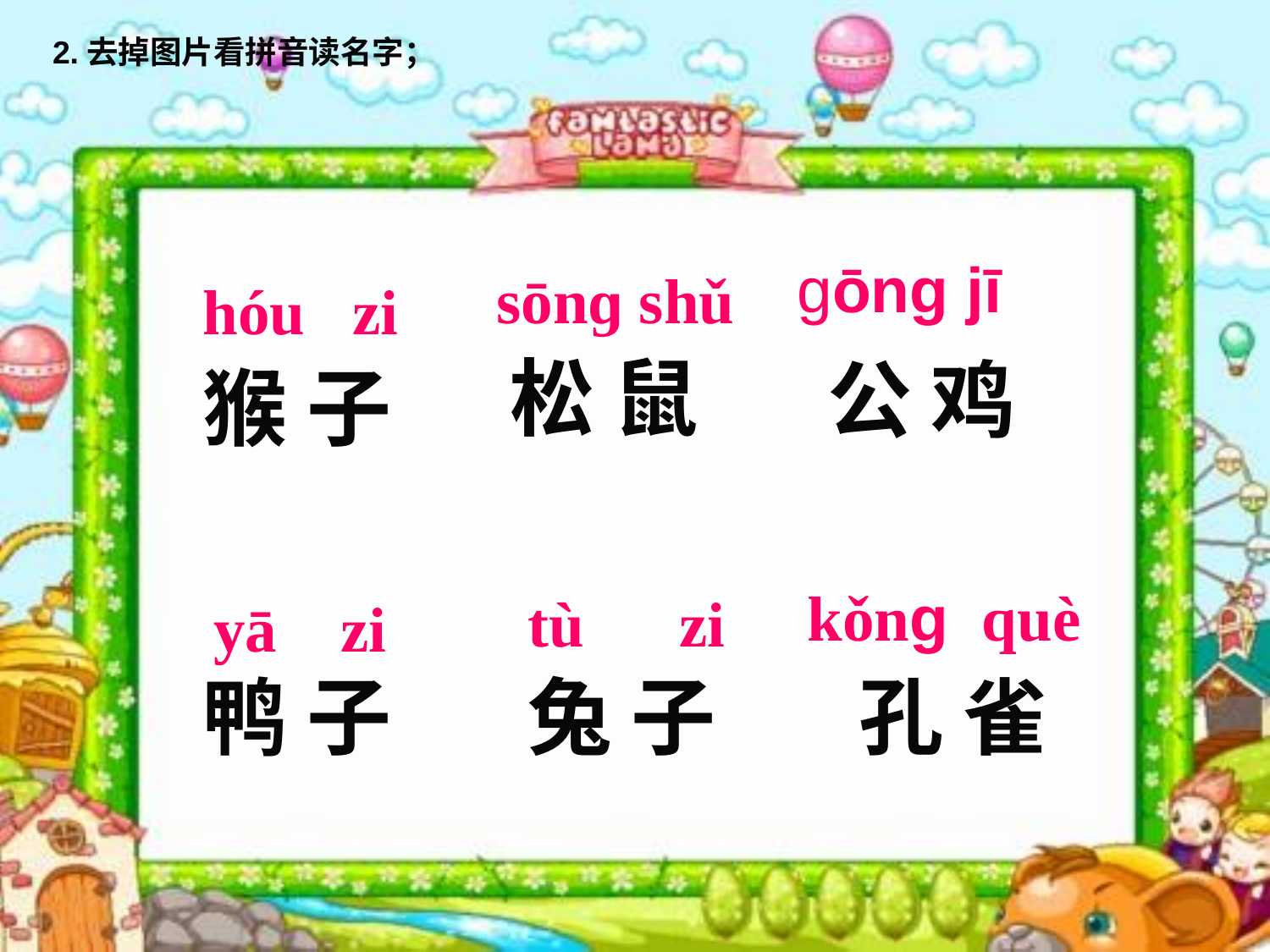

2.去掉图片看拼音读名字；
gōng jī
sōnɡ shǔ
hóu   zi
松 鼠
公 鸡
猴 子
kǒng  què
tù      zi
yā    zi
鸭 子
兔 子
孔 雀